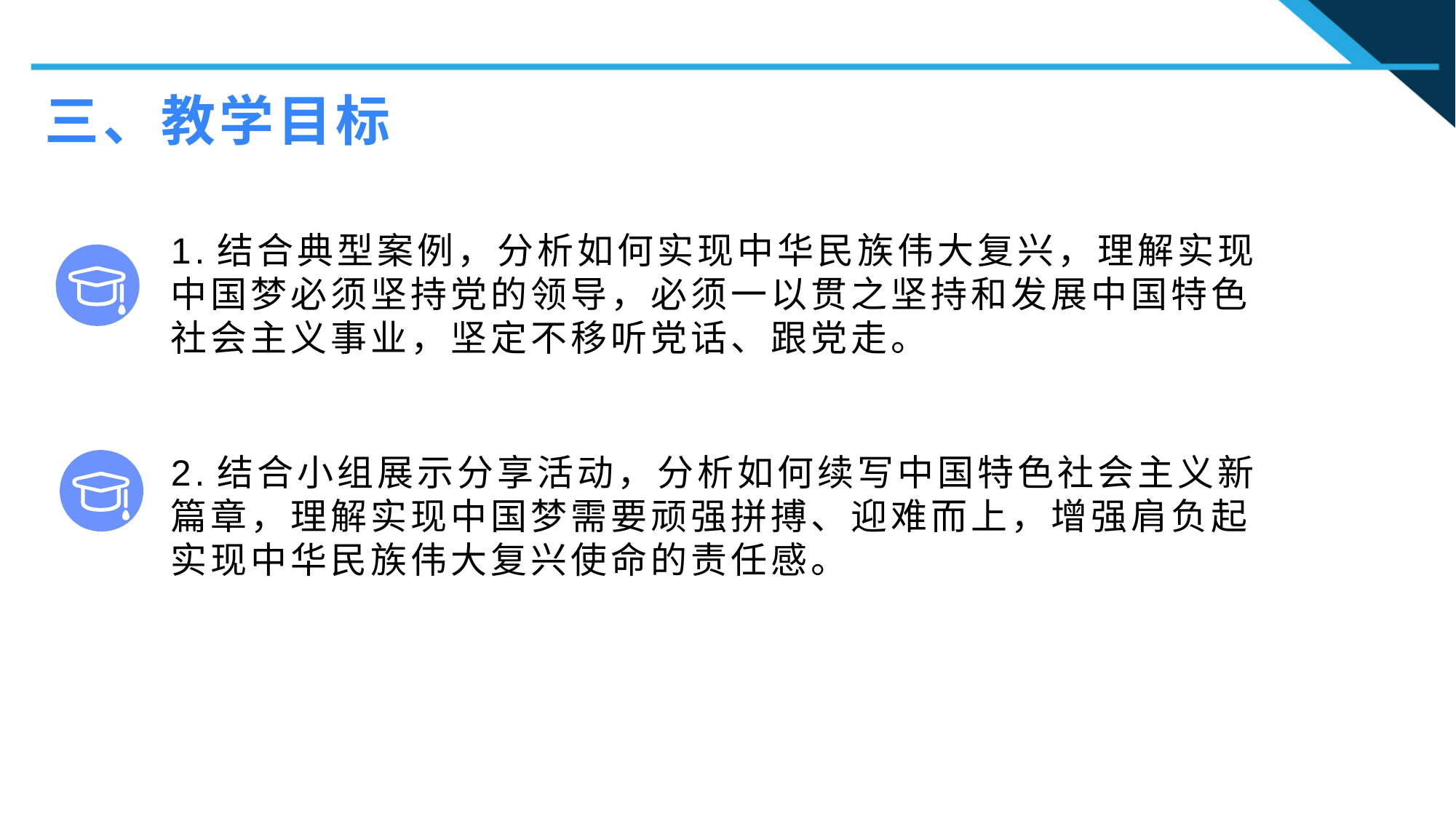

三、教学目标
1.结合典型案例，分析如何实现中华民族伟大复兴，理解实现中国梦必须坚持党的领导，必须一以贯之坚持和发展中国特色社会主义事业，坚定不移听党话、跟党走。

2.结合小组展示分享活动，分析如何续写中国特色社会主义新篇章，理解实现中国梦需要顽强拼搏、迎难而上，增强肩负起实现中华民族伟大复兴使命的责任感。